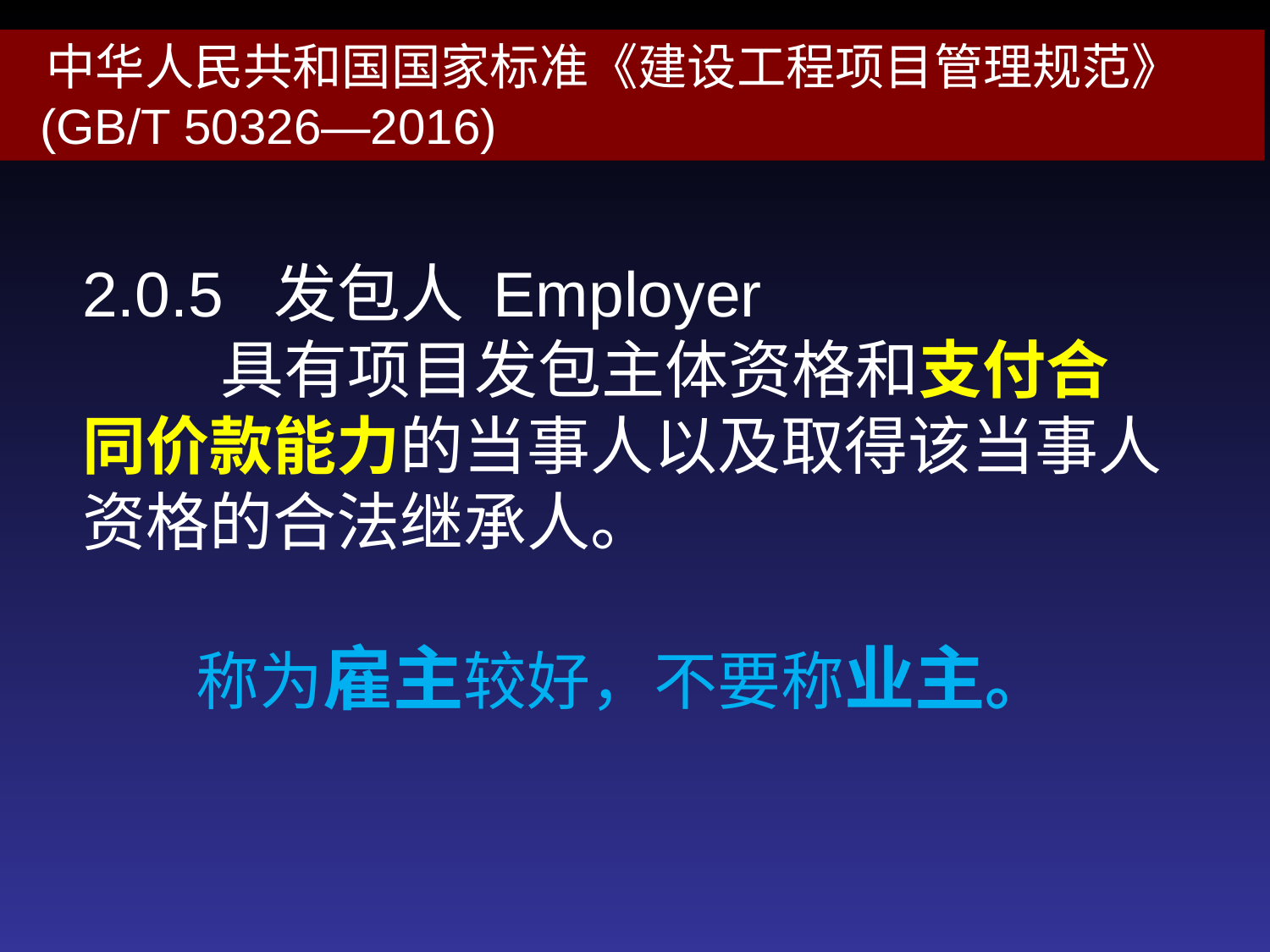

中华人民共和国国家标准《建设工程项目管理规范》
  (GB/T 50326—2016)
# 2.0.5  发包人 Employer 具有项目发包主体资格和支付合同价款能力的当事人以及取得该当事人资格的合法继承人。 称为雇主较好，不要称业主。